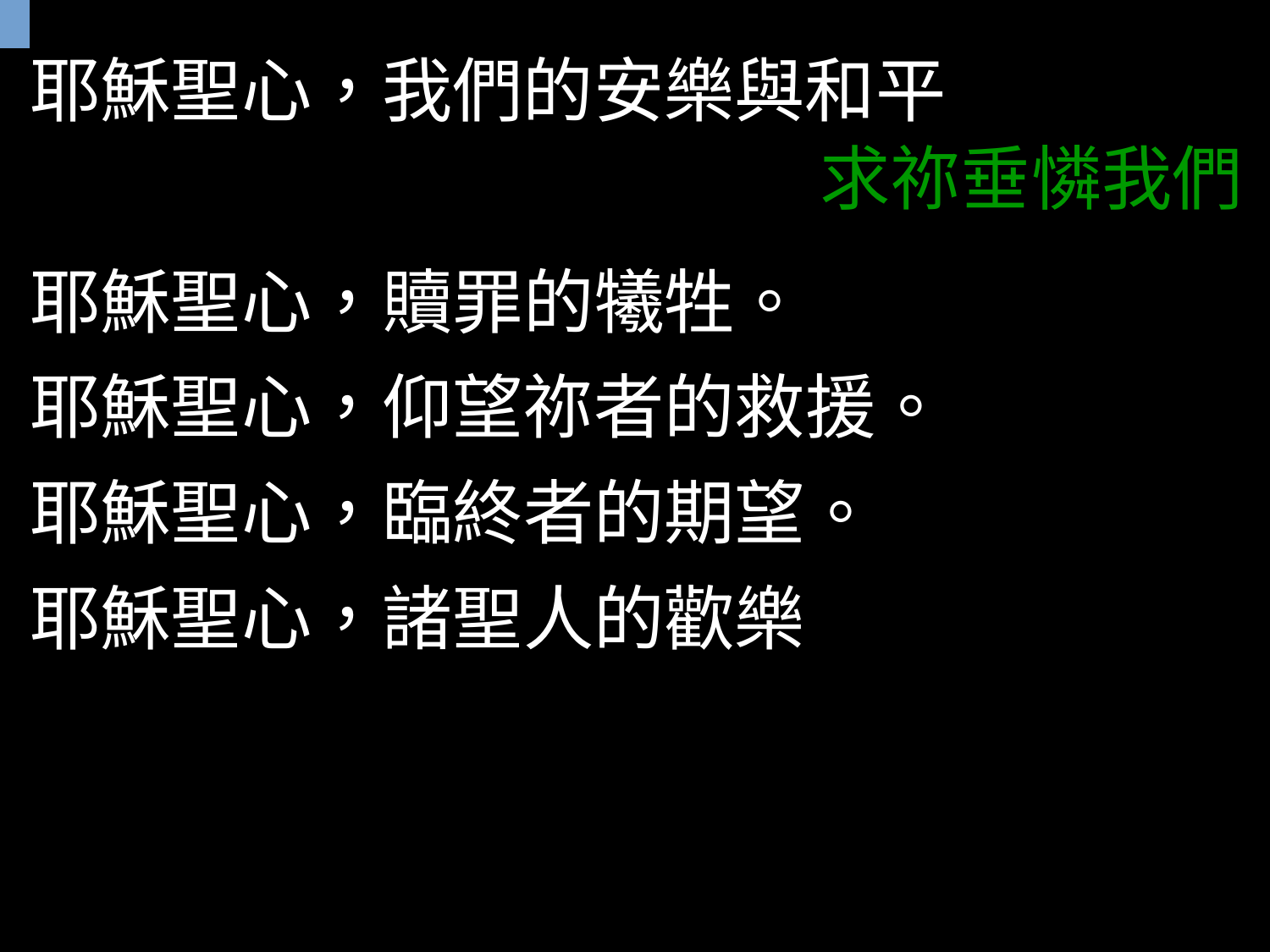

耶穌聖心，我們的安樂與和平

耶穌聖心，贖罪的犧牲。
耶穌聖心，仰望祢者的救援。
耶穌聖心，臨終者的期望。
耶穌聖心，諸聖人的歡樂

求祢垂憐我們
|  |
| --- |
|  |